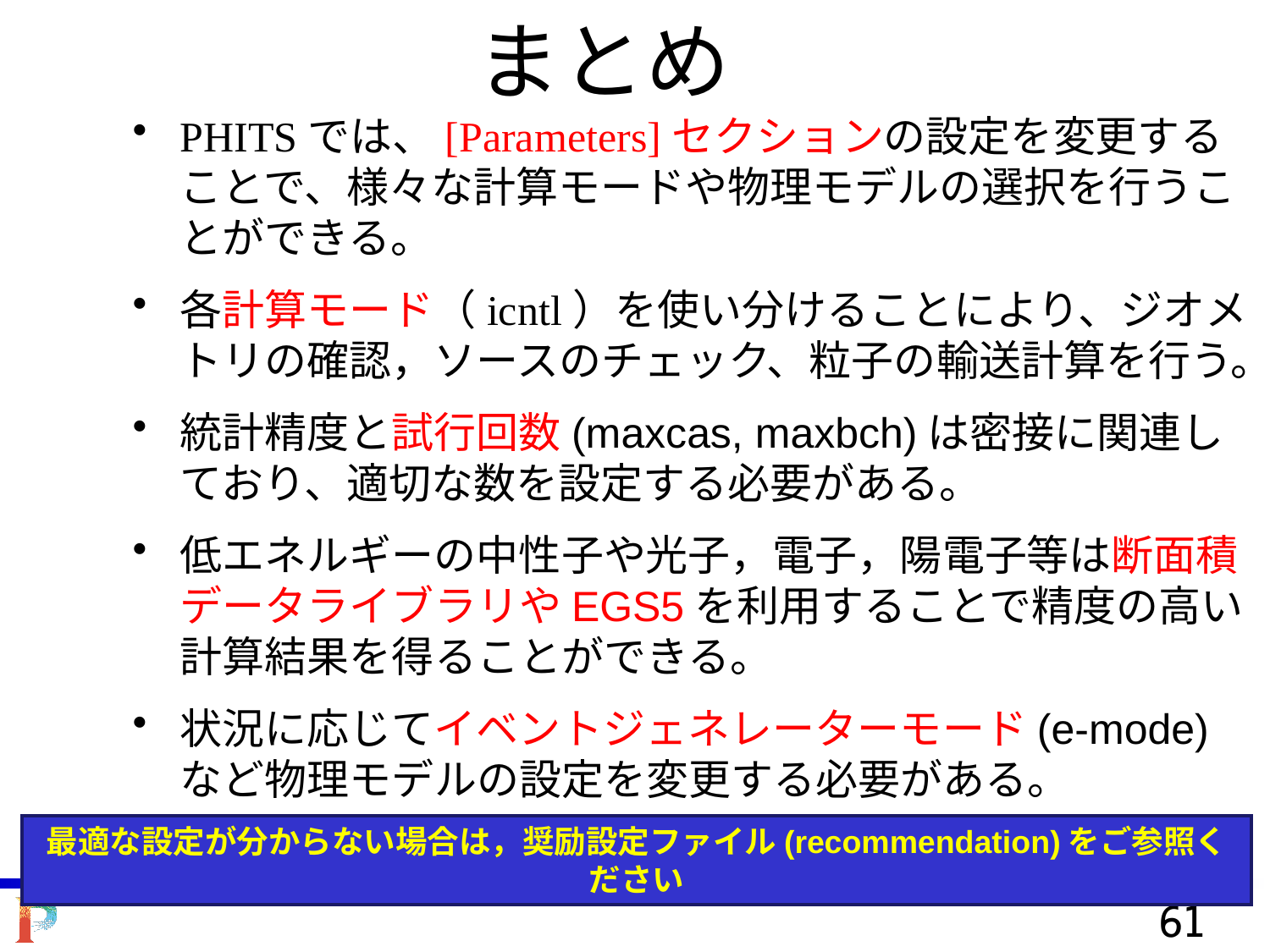

まとめ
PHITSでは、[Parameters]セクションの設定を変更することで、様々な計算モードや物理モデルの選択を行うことができる。
各計算モード（icntl）を使い分けることにより、ジオメトリの確認，ソースのチェック、粒子の輸送計算を行う。
統計精度と試行回数(maxcas, maxbch)は密接に関連しており、適切な数を設定する必要がある。
低エネルギーの中性子や光子，電子，陽電子等は断面積データライブラリやEGS5を利用することで精度の高い計算結果を得ることができる。
状況に応じてイベントジェネレーターモード(e-mode)など物理モデルの設定を変更する必要がある。

最適な設定が分からない場合は，奨励設定ファイル(recommendation)をご参照ください